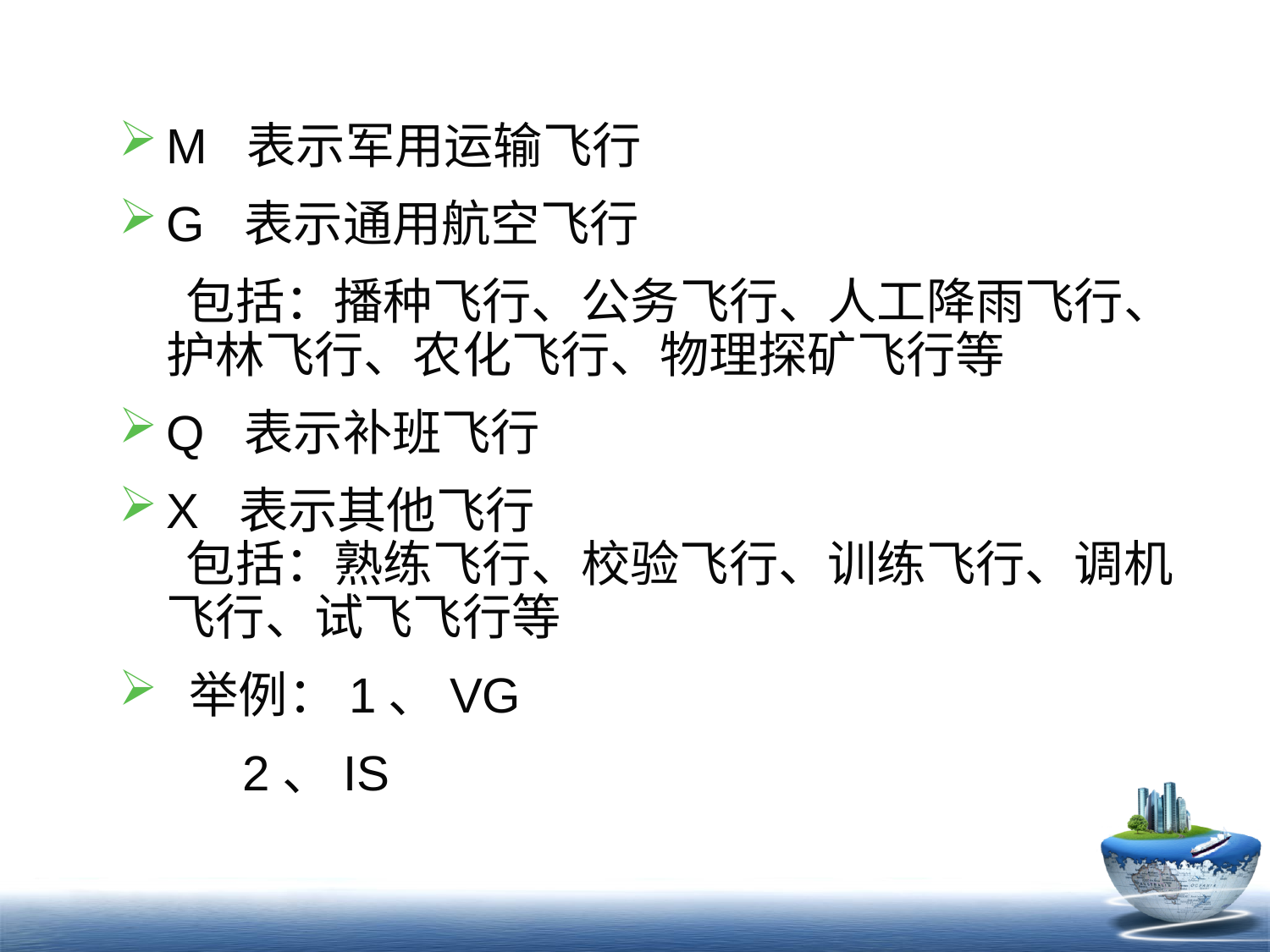

M  表示军用运输飞行
G  表示通用航空飞行
     包括：播种飞行、公务飞行、人工降雨飞行、护林飞行、农化飞行、物理探矿飞行等
Q  表示补班飞行
X  表示其他飞行
     包括：熟练飞行、校验飞行、训练飞行、调机飞行、试飞飞行等
 举例：1、VG
         2、IS